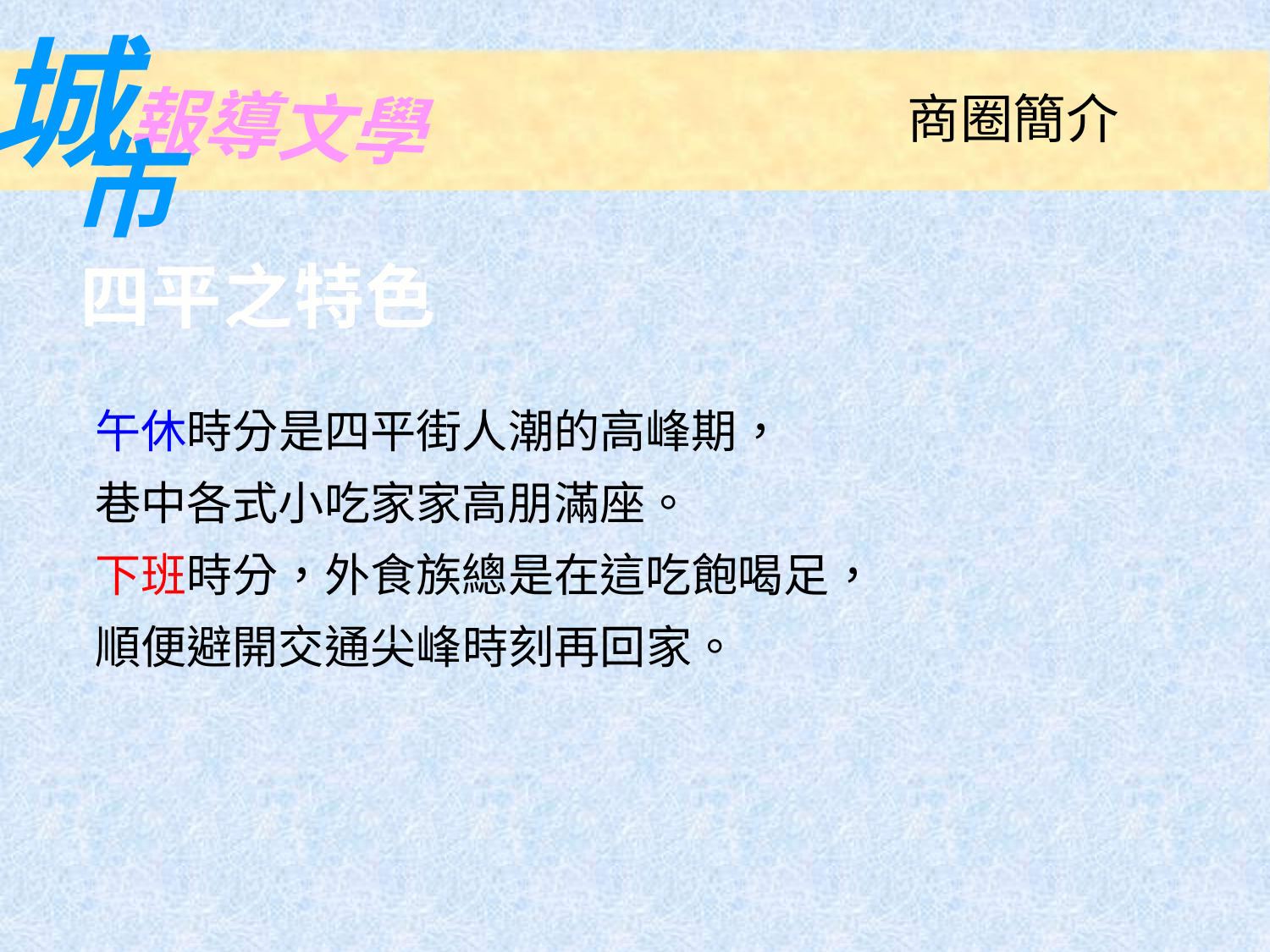

城

報導文學
市
商圈簡介
四平之特色
午休時分是四平街人潮的高峰期，

巷中各式小吃家家高朋滿座。

下班時分，外食族總是在這吃飽喝足，

順便避開交通尖峰時刻再回家。